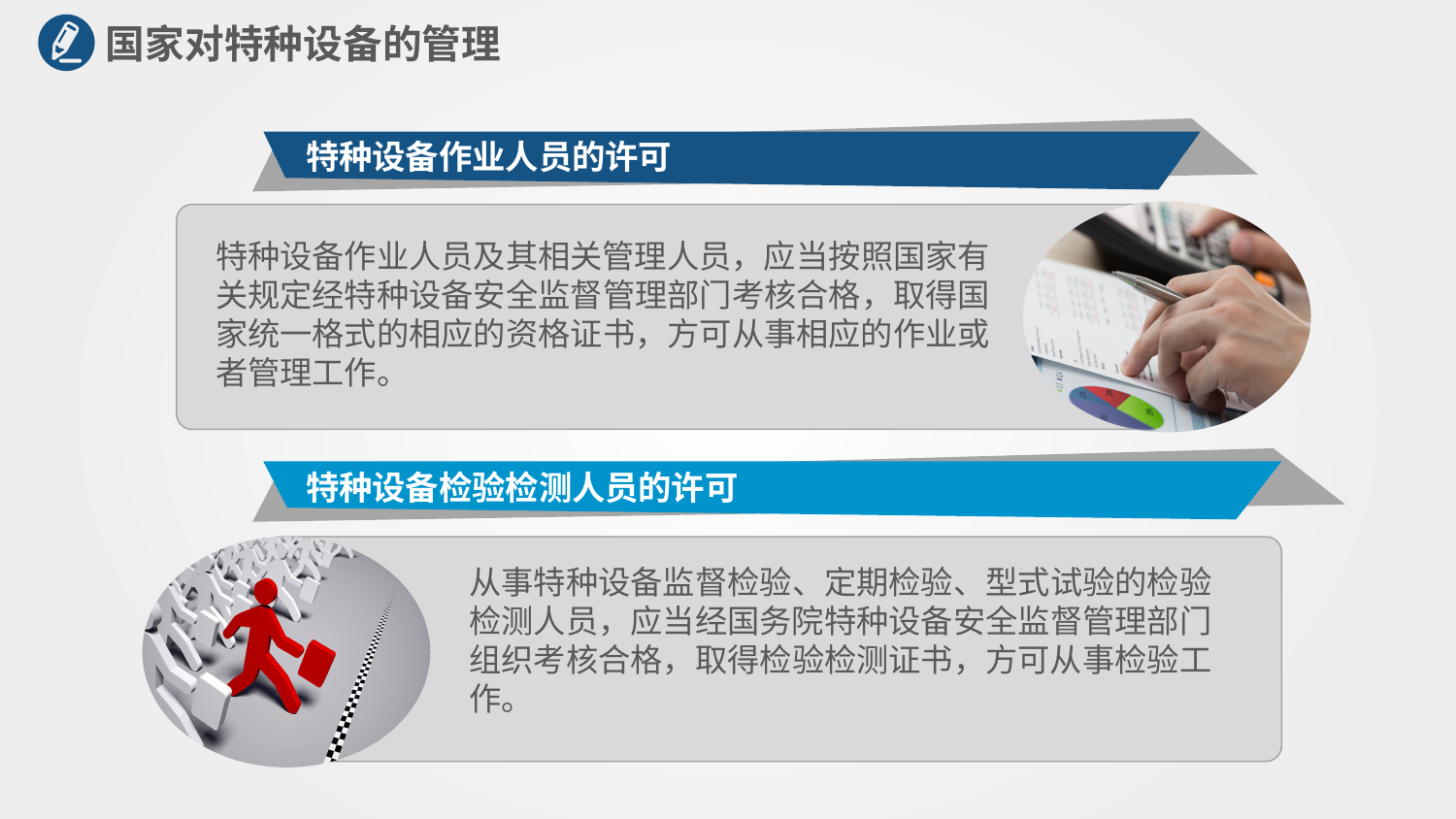

国家对特种设备的管理

特种设备作业人员的许可

特种设备作业人员及其相关管理人员，应当按照国家有关规定经特种设备安全监督管理部门考核合格，取得国家统一格式的相应的资格证书，方可从事相应的作业或者管理工作。

特种设备检验检测人员的许可

从事特种设备监督检验、定期检验、型式试验的检验检测人员，应当经国务院特种设备安全监督管理部门组织考核合格，取得检验检测证书，方可从事检验工作。